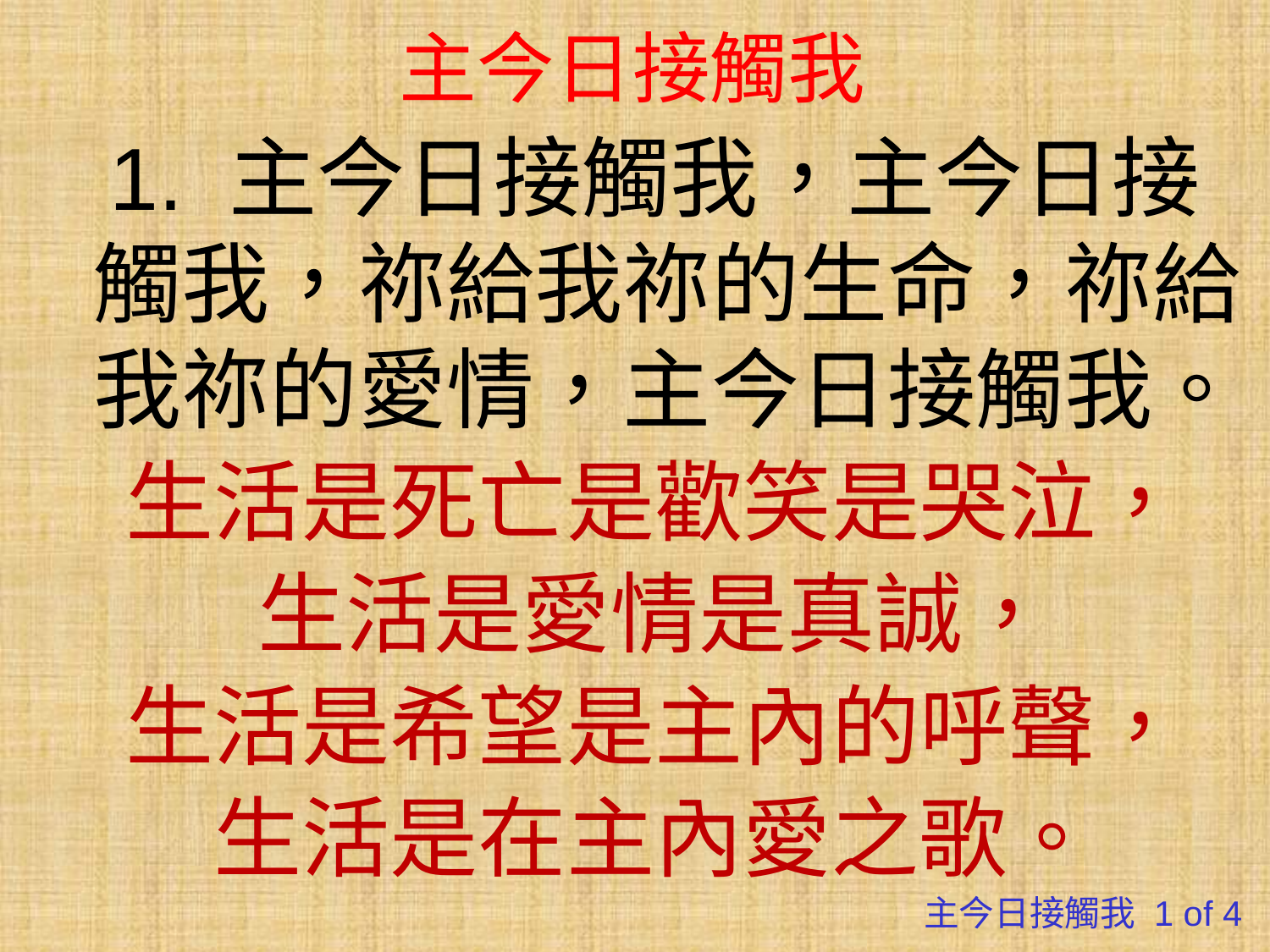

# 主今日接觸我
1. 主今日接觸我，主今日接觸我，祢給我祢的生命，祢給我祢的愛情，主今日接觸我。
生活是死亡是歡笑是哭泣，
生活是愛情是真誠，
生活是希望是主內的呼聲，
生活是在主內愛之歌。
主今日接觸我 1 of 4